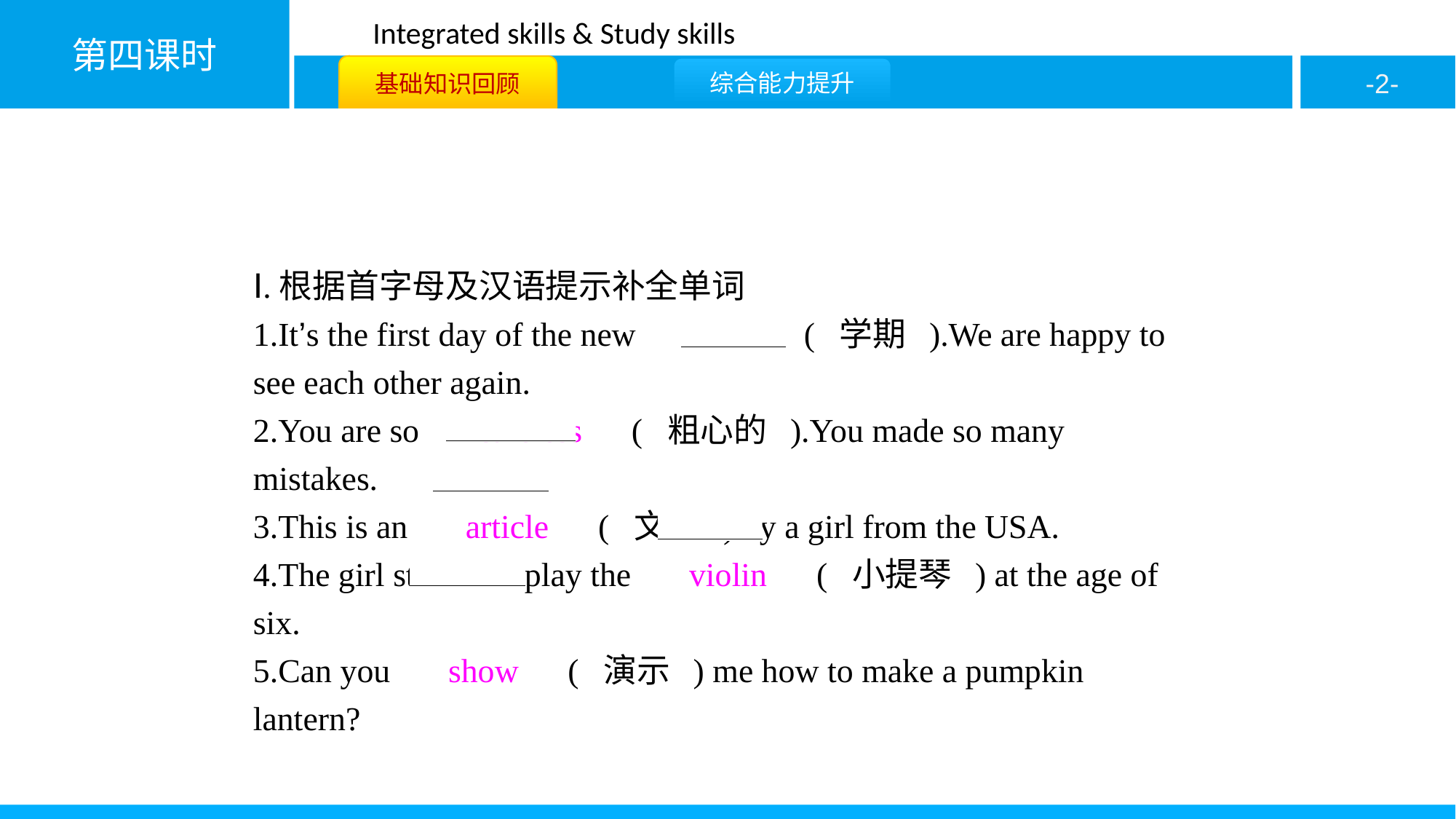

Ⅰ.根据首字母及汉语提示补全单词
1.It’s the first day of the new 　term　(  学期  ).We are happy to see each other again.
2.You are so 　careless　(  粗心的  ).You made so many mistakes.
3.This is an 　article　(  文章  ) by a girl from the USA.
4.The girl started to play the 　violin　(  小提琴  ) at the age of six.
5.Can you 　show　(  演示  ) me how to make a pumpkin lantern?